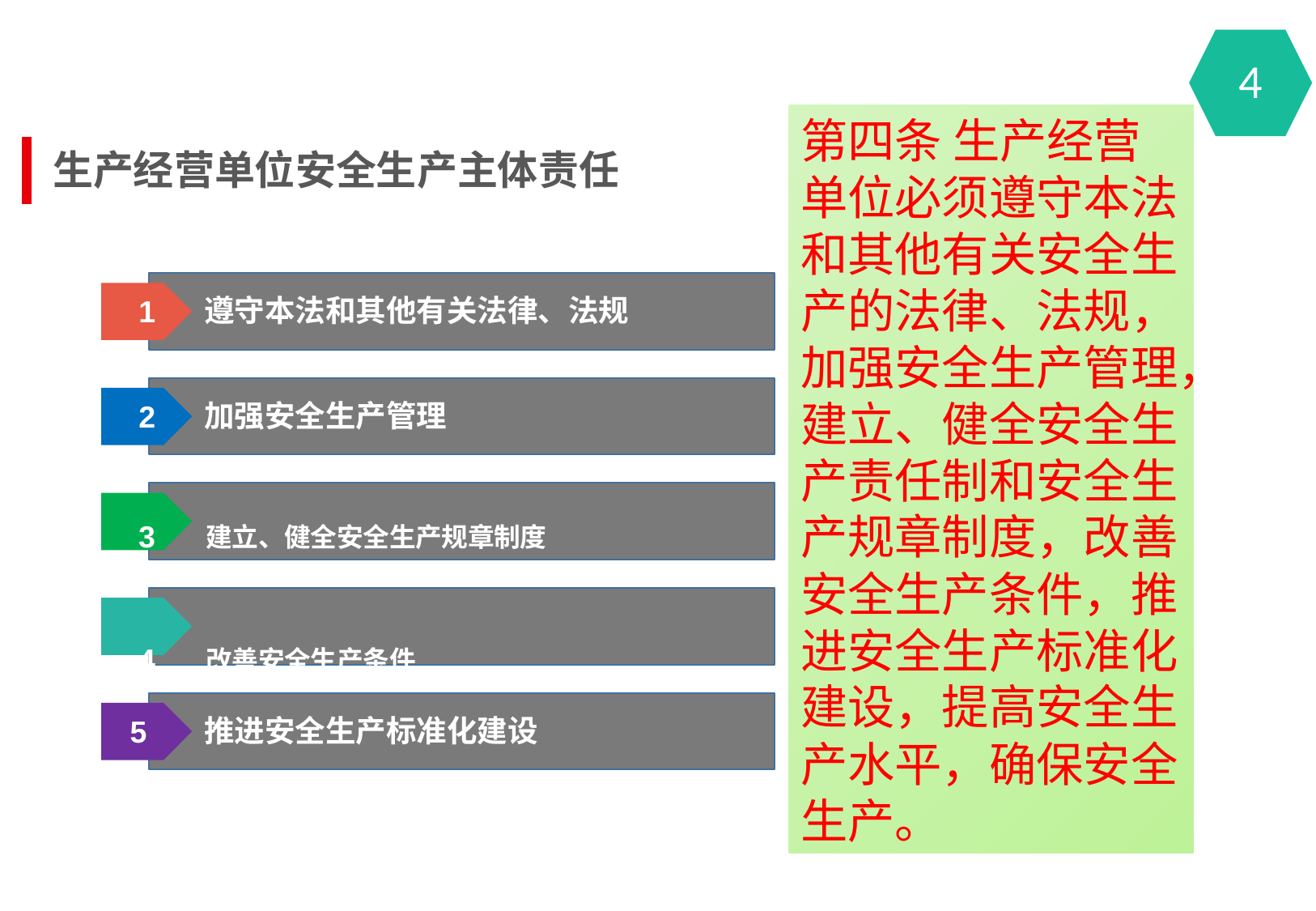

4
第四条 生产经营单位必须遵守本法和其他有关安全生产的法律、法规，加强安全生产管理，建立、健全安全生产责任制和安全生产规章制度，改善安全生产条件，推进安全生产标准化建设，提高安全生产水平，确保安全生产。

生产经营单位安全生产主体责任

遵守本法和其他有关法律、法规
1

加强安全生产管理
2

3	建立、健全安全生产规章制度

4	改善安全生产条件

推进安全生产标准化建设
5